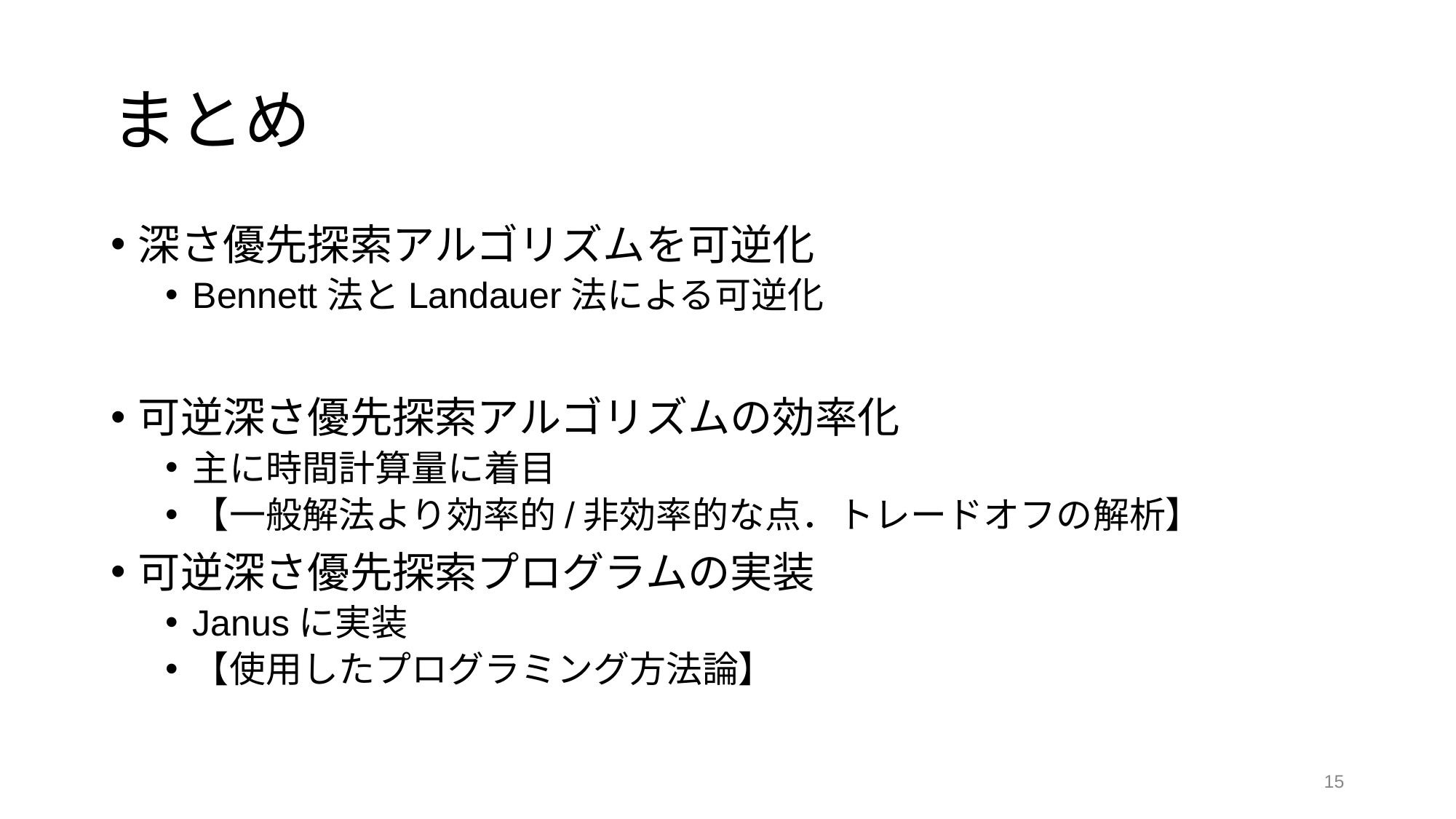

# まとめ
深さ優先探索アルゴリズムを可逆化
Bennett法とLandauer法による可逆化

可逆深さ優先探索アルゴリズムの効率化
主に時間計算量に着目
【一般解法より効率的/非効率的な点．トレードオフの解析】
可逆深さ優先探索プログラムの実装
Janusに実装
【使用したプログラミング方法論】
15